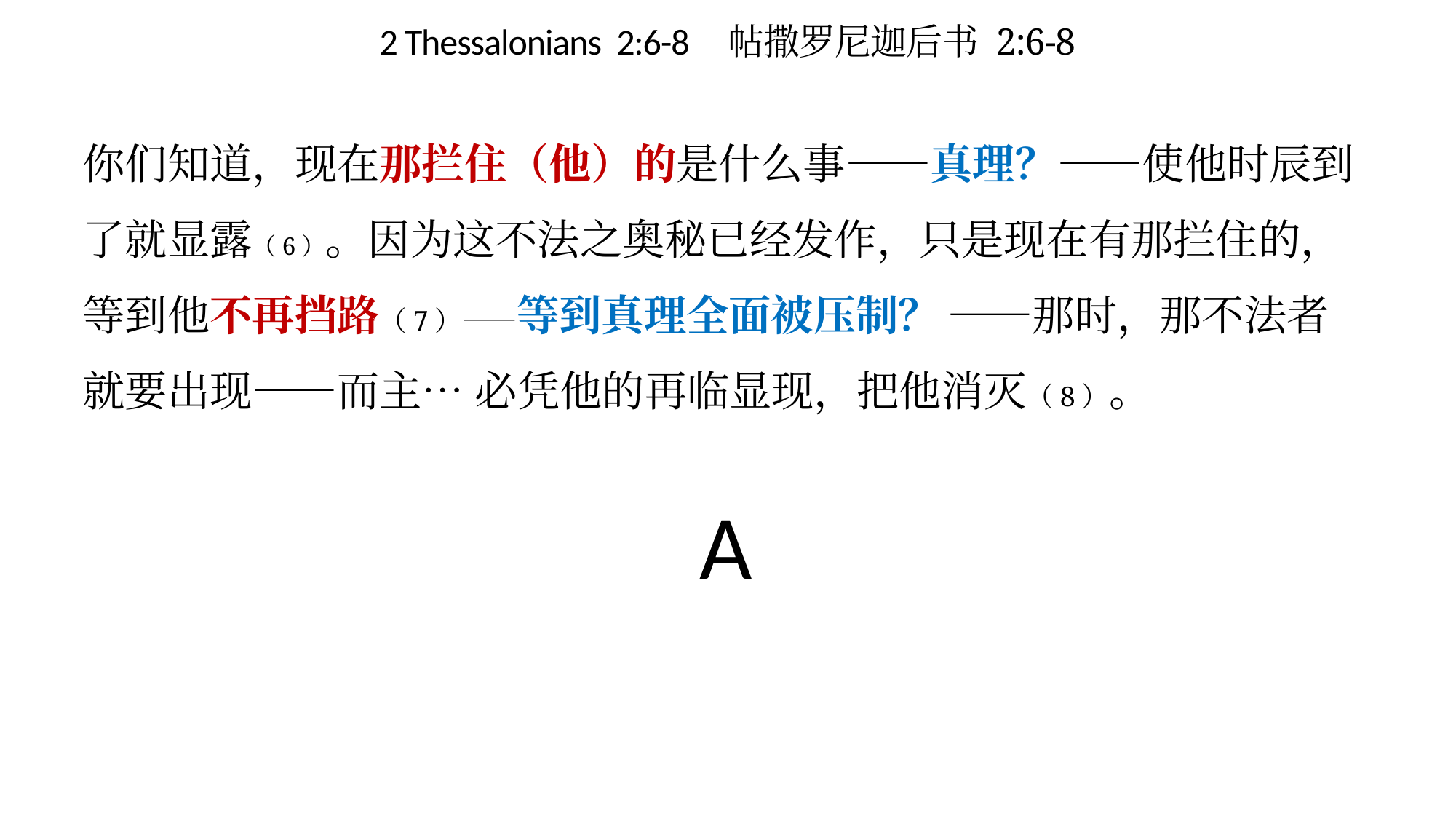

# 2 Thessalonians  2:6-8    帖撒罗尼迦后书 2:6-8
你们知道，现在那拦住（他）的是什么事——真理？——使他时辰到了就显露（6）。因为这不法之奥秘已经发作，只是现在有那拦住的，等到他不再挡路（7）——等到真理全面被压制？ ——那时，那不法者就要出现——而主… 必凭他的再临显现，把他消灭（8）。

A